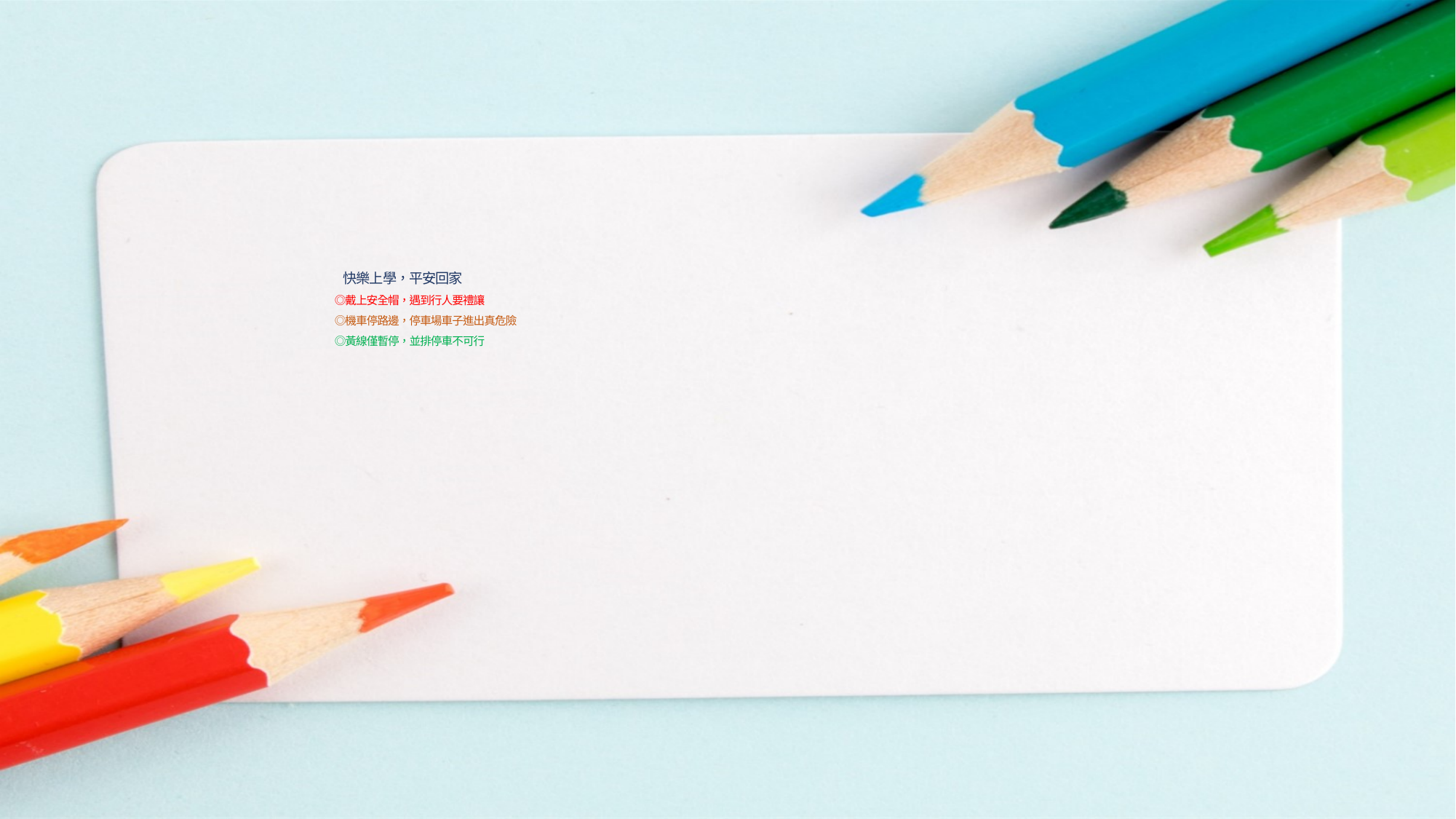

# 快樂上學，平安回家 ◎戴上安全帽，遇到行人要禮讓 ◎機車停路邊，停車場車子進出真危險 ◎黃線僅暫停，並排停車不可行